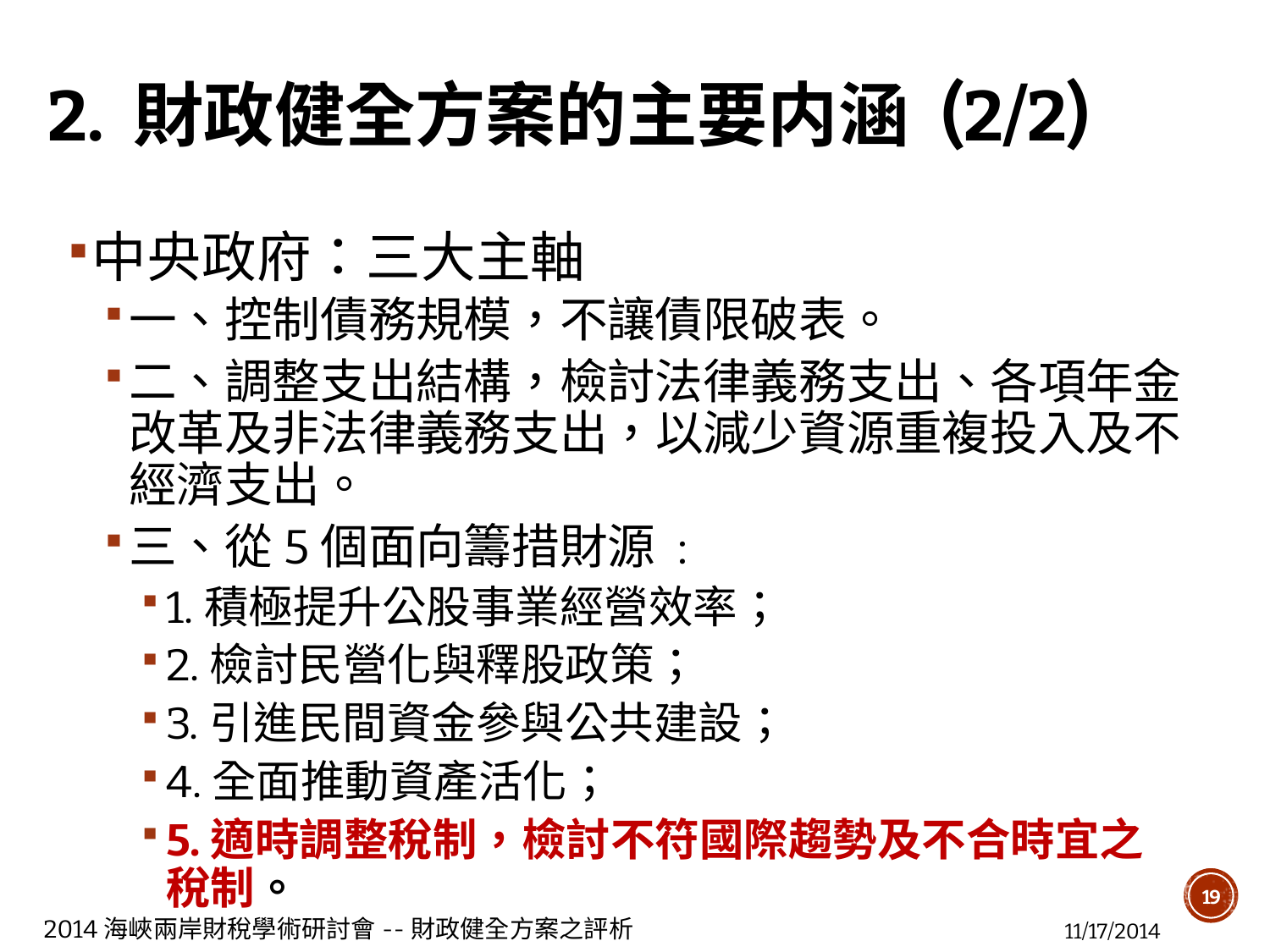

# 2. 財政健全方案的主要内涵 (2/2)
中央政府：三大主軸
一、控制債務規模，不讓債限破表。
二、調整支出結構，檢討法律義務支出、各項年金改革及非法律義務支出，以減少資源重複投入及不經濟支出。
三、從5個面向籌措財源 :
1.積極提升公股事業經營效率；
2.檢討民營化與釋股政策；
3.引進民間資金參與公共建設；
4.全面推動資產活化；
5.適時調整稅制，檢討不符國際趨勢及不合時宜之稅制。

19
2014海峽兩岸財稅學術研討會--財政健全方案之評析
11/17/2014